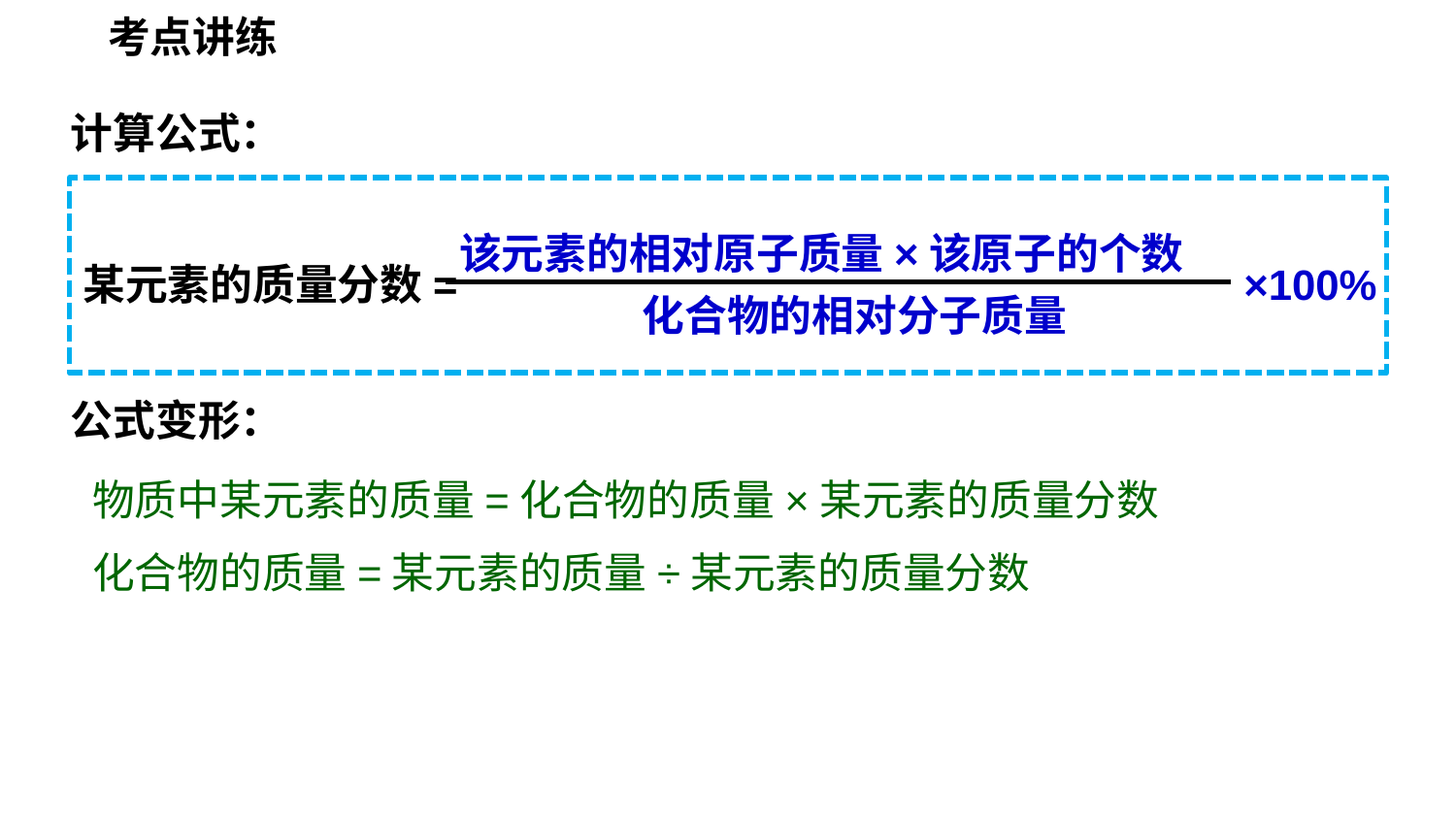

考点讲练
计算公式：

该元素的相对原子质量×该原子的个数
某元素的质量分数=
×100%
化合物的相对分子质量
公式变形：
物质中某元素的质量=化合物的质量×某元素的质量分数
化合物的质量=某元素的质量÷某元素的质量分数